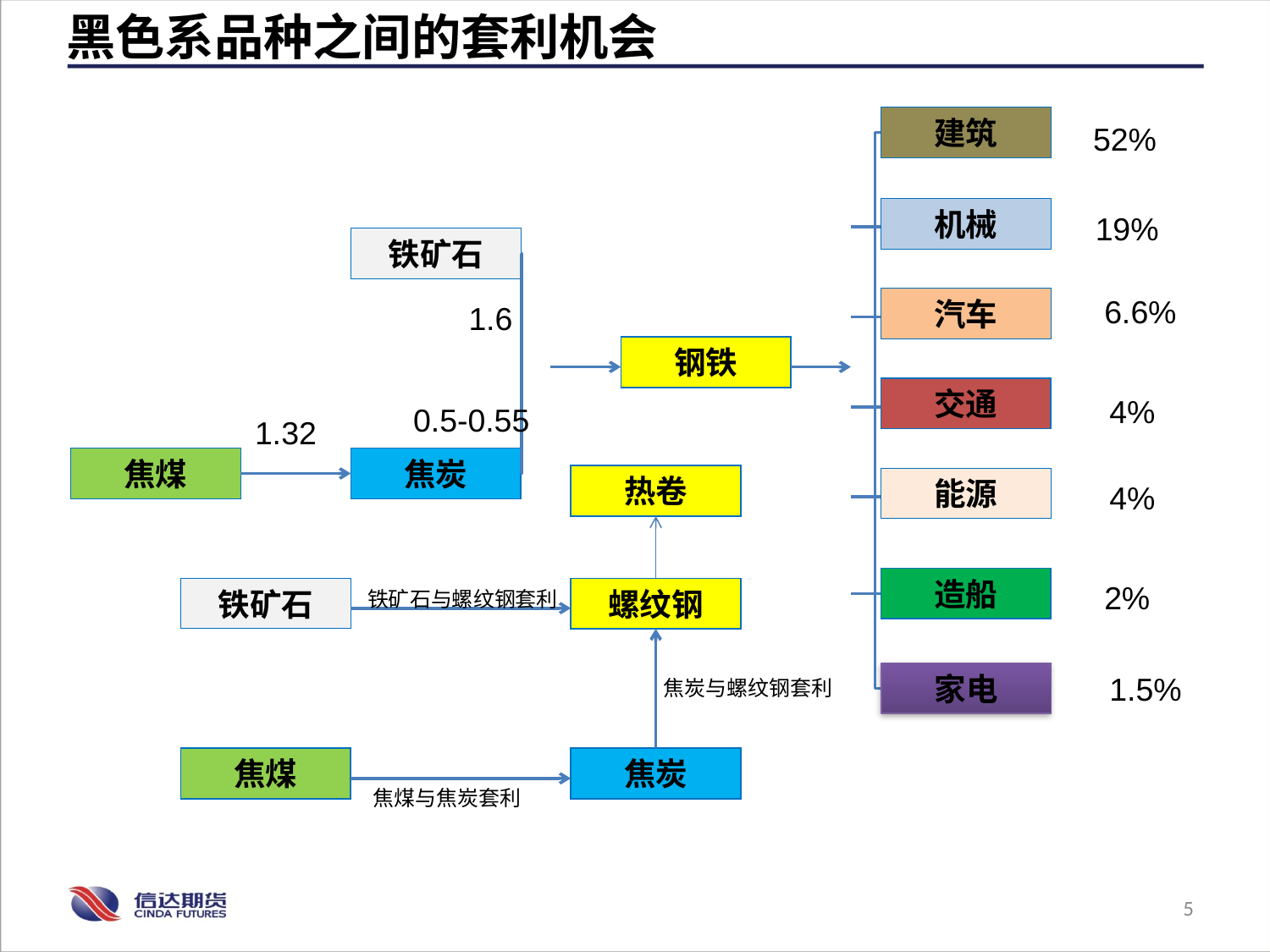

黑色系品种之间的套利机会
建筑
52%
机械
19%
铁矿石
6.6%
汽车
1.6
钢铁
交通
4%
0.5-0.55
1.32
焦煤
焦炭
能源
4%
造船
2%
铁矿石
螺纹钢
铁矿石与螺纹钢套利
家电
1.5%
焦炭与螺纹钢套利
焦煤
焦炭
焦煤与焦炭套利
热卷
5